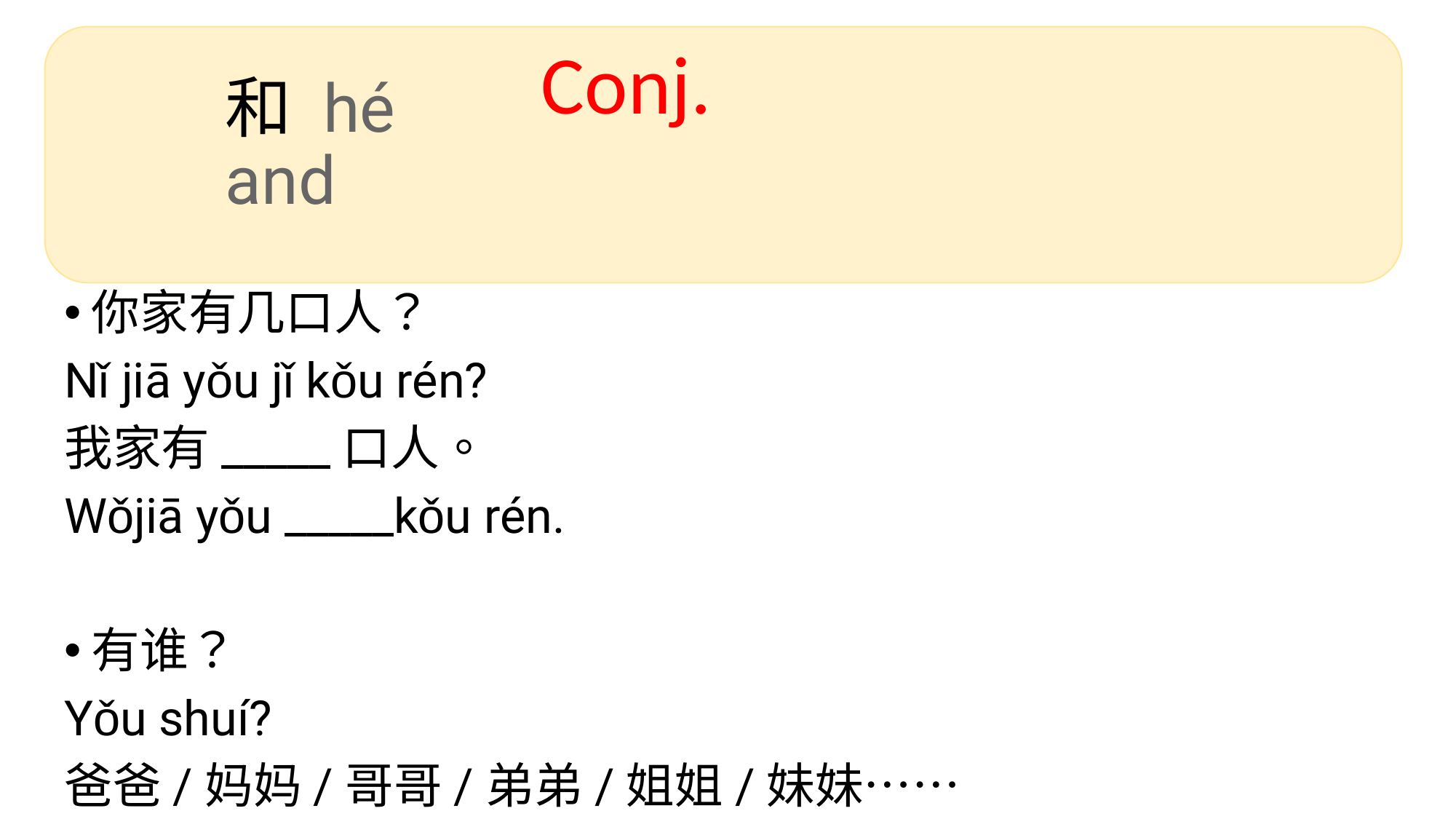

Conj.
# 和 hé and
你家有几口人？
Nǐ jiā yǒu jǐ kǒu rén?
我家有_____口人。
Wǒjiā yǒu _____kǒu rén.

有谁？
Yǒu shuí?
爸爸/妈妈/哥哥/弟弟/姐姐/妹妹……